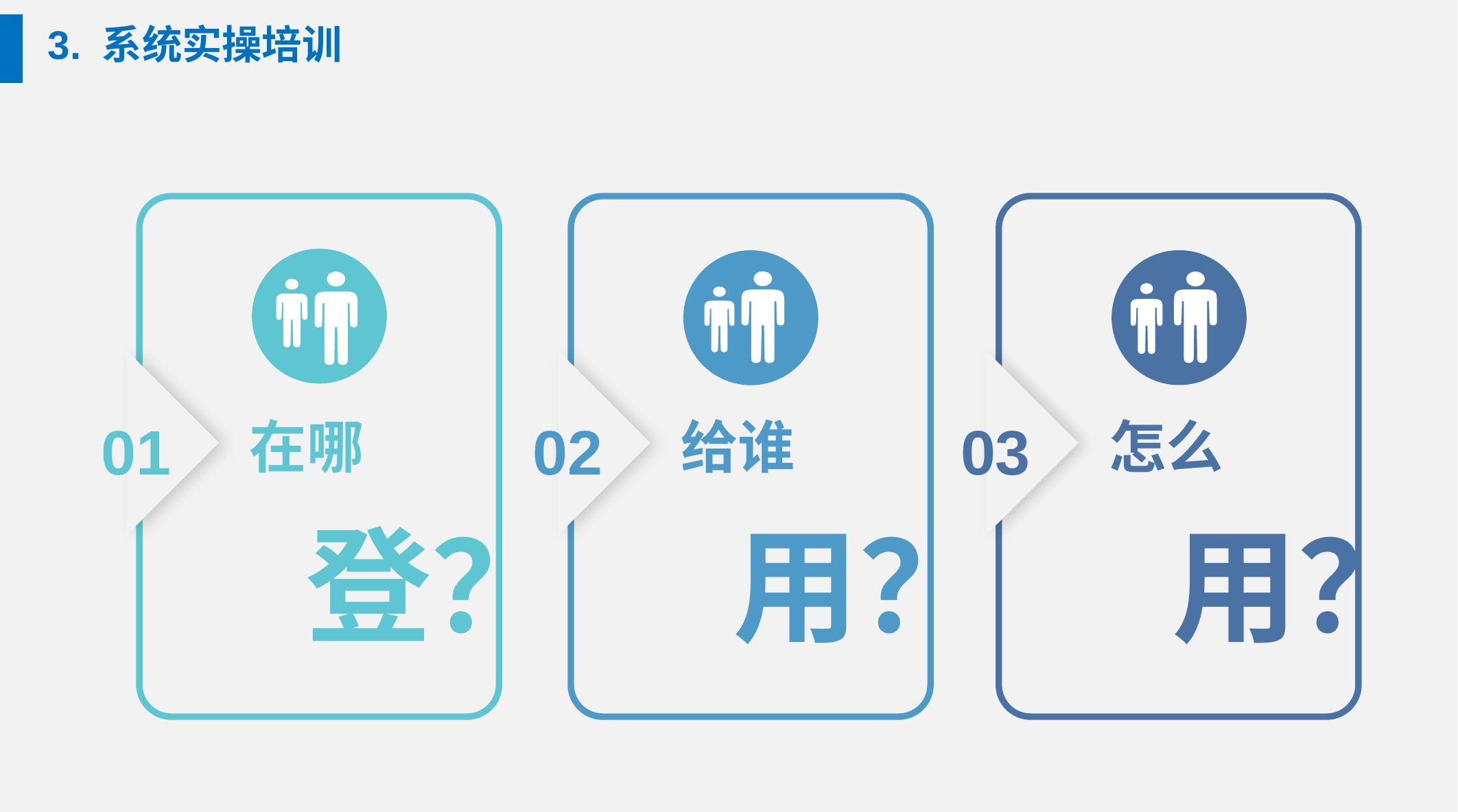

3. 系统实操培训

01

02

03
在哪
给谁
怎么
登？
用？
用？